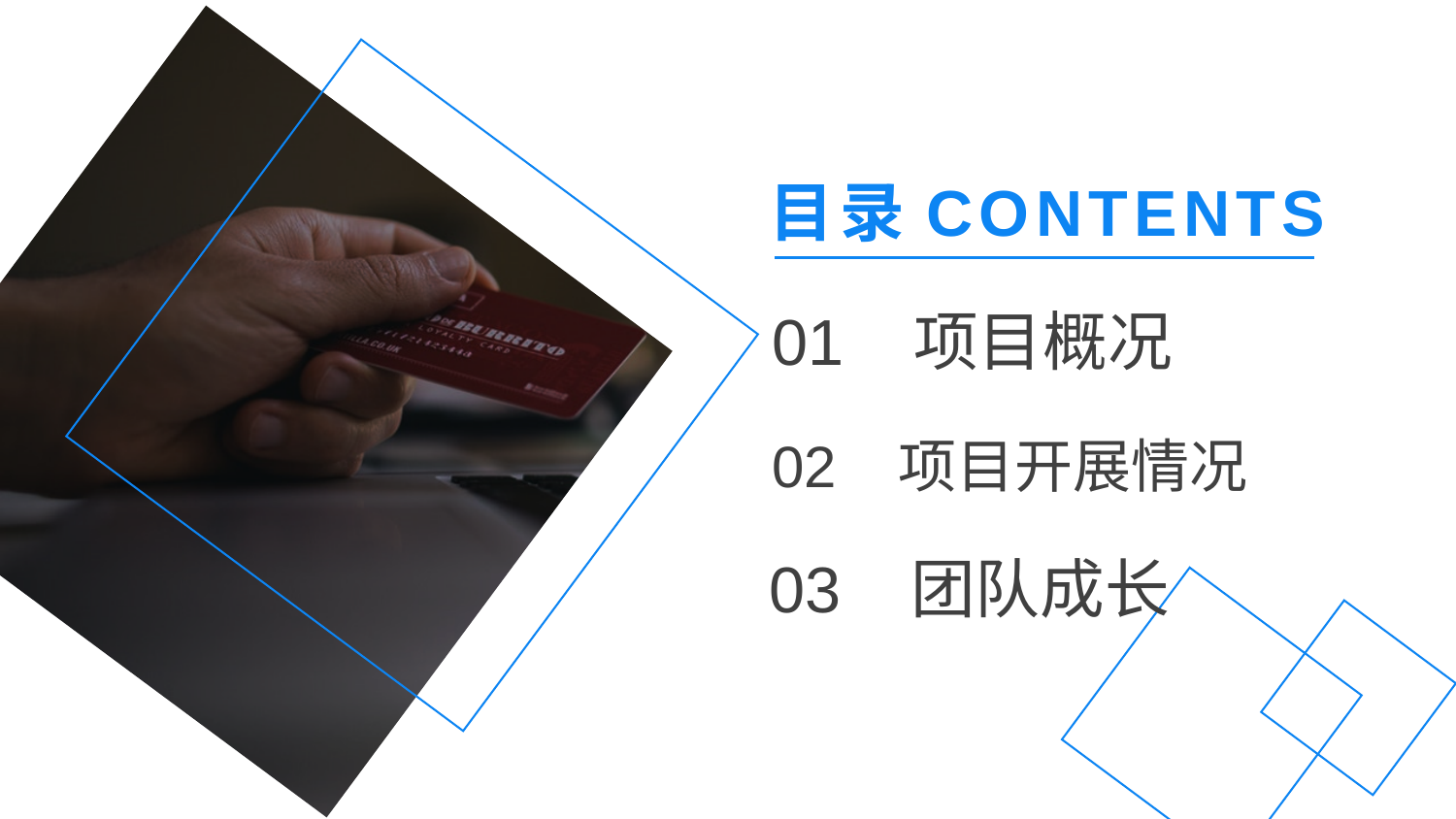

# 01   项目概况
02   项目开展情况
03   团队成长